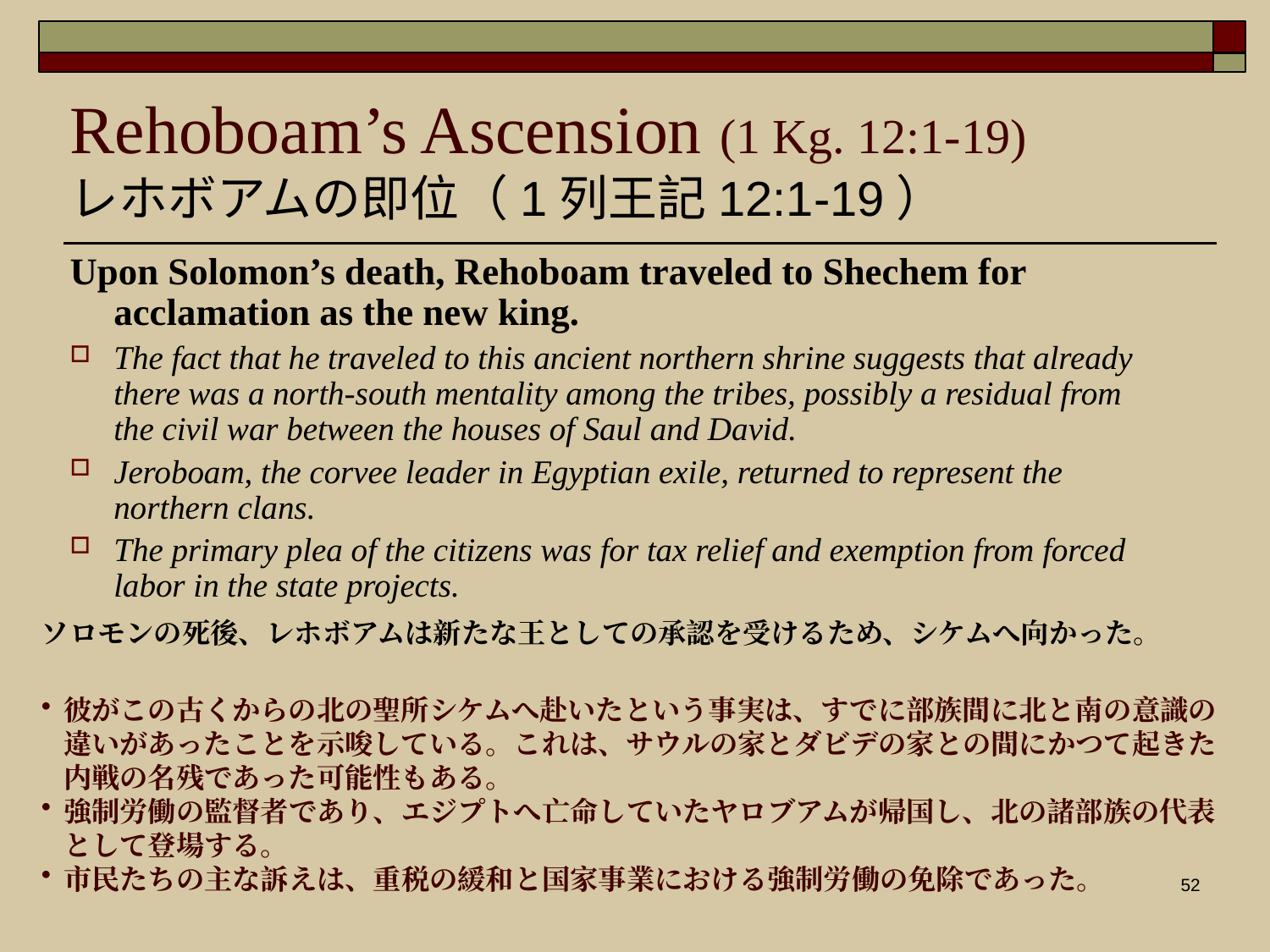

Rehoboam’s Ascension (1 Kg. 12:1-19)
レホボアムの即位（1列王記12:1-19）
Upon Solomon’s death, Rehoboam traveled to Shechem for acclamation as the new king.
The fact that he traveled to this ancient northern shrine suggests that already there was a north-south mentality among the tribes, possibly a residual from the civil war between the houses of Saul and David.
Jeroboam, the corvee leader in Egyptian exile, returned to represent the northern clans.
The primary plea of the citizens was for tax relief and exemption from forced labor in the state projects.
ソロモンの死後、レホボアムは新たな王としての承認を受けるため、シケムへ向かった。

彼がこの古くからの北の聖所シケムへ赴いたという事実は、すでに部族間に北と南の意識の違いがあったことを示唆している。これは、サウルの家とダビデの家との間にかつて起きた内戦の名残であった可能性もある。
強制労働の監督者であり、エジプトへ亡命していたヤロブアムが帰国し、北の諸部族の代表として登場する。
市民たちの主な訴えは、重税の緩和と国家事業における強制労働の免除であった。
52